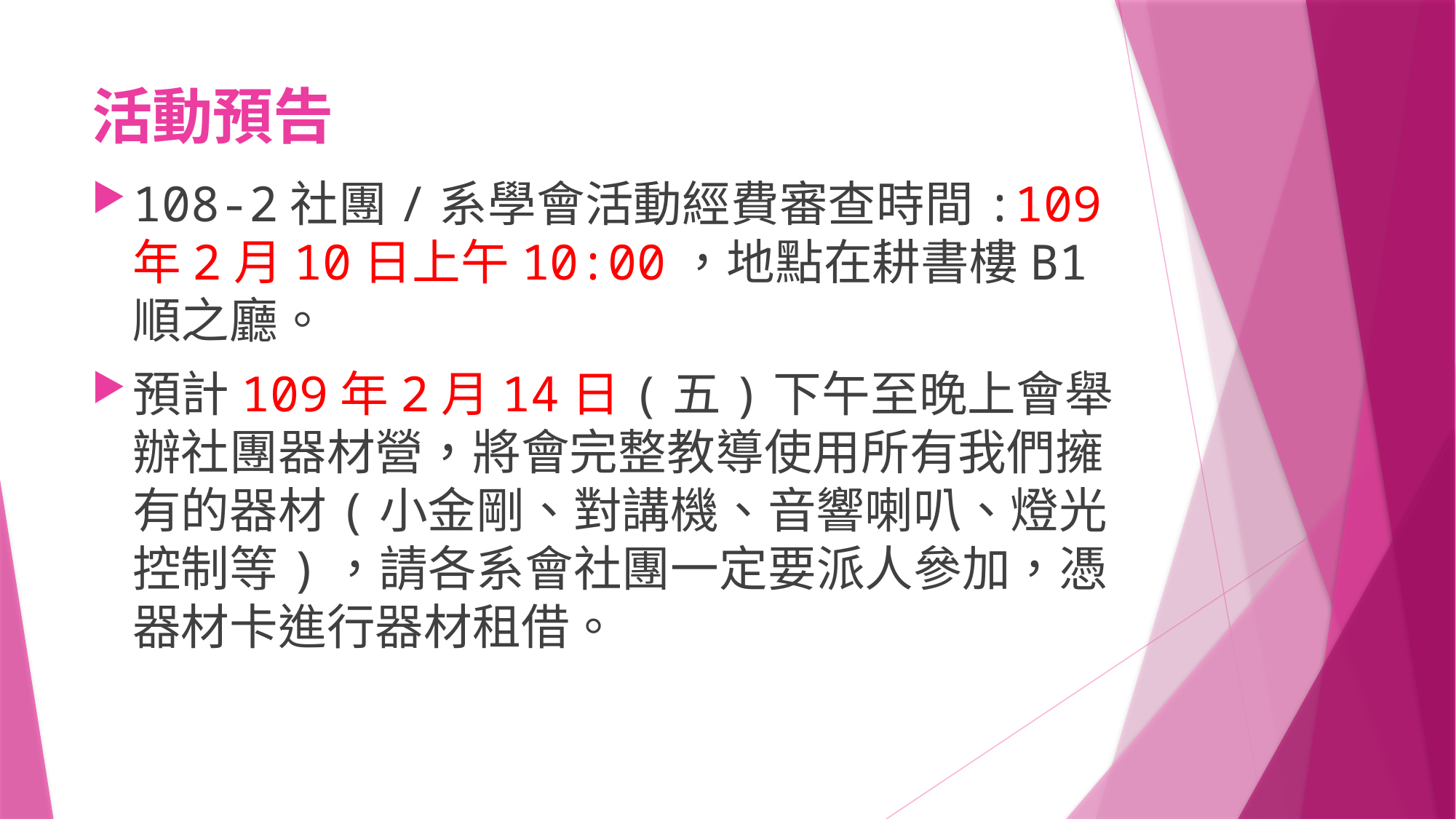

# 活動預告
108-2社團/系學會活動經費審查時間:109年2月10日上午10:00，地點在耕書樓B1順之廳。
預計109年2月14日(五)下午至晚上會舉辦社團器材營，將會完整教導使用所有我們擁有的器材(小金剛、對講機、音響喇叭、燈光控制等)，請各系會社團一定要派人參加，憑器材卡進行器材租借。